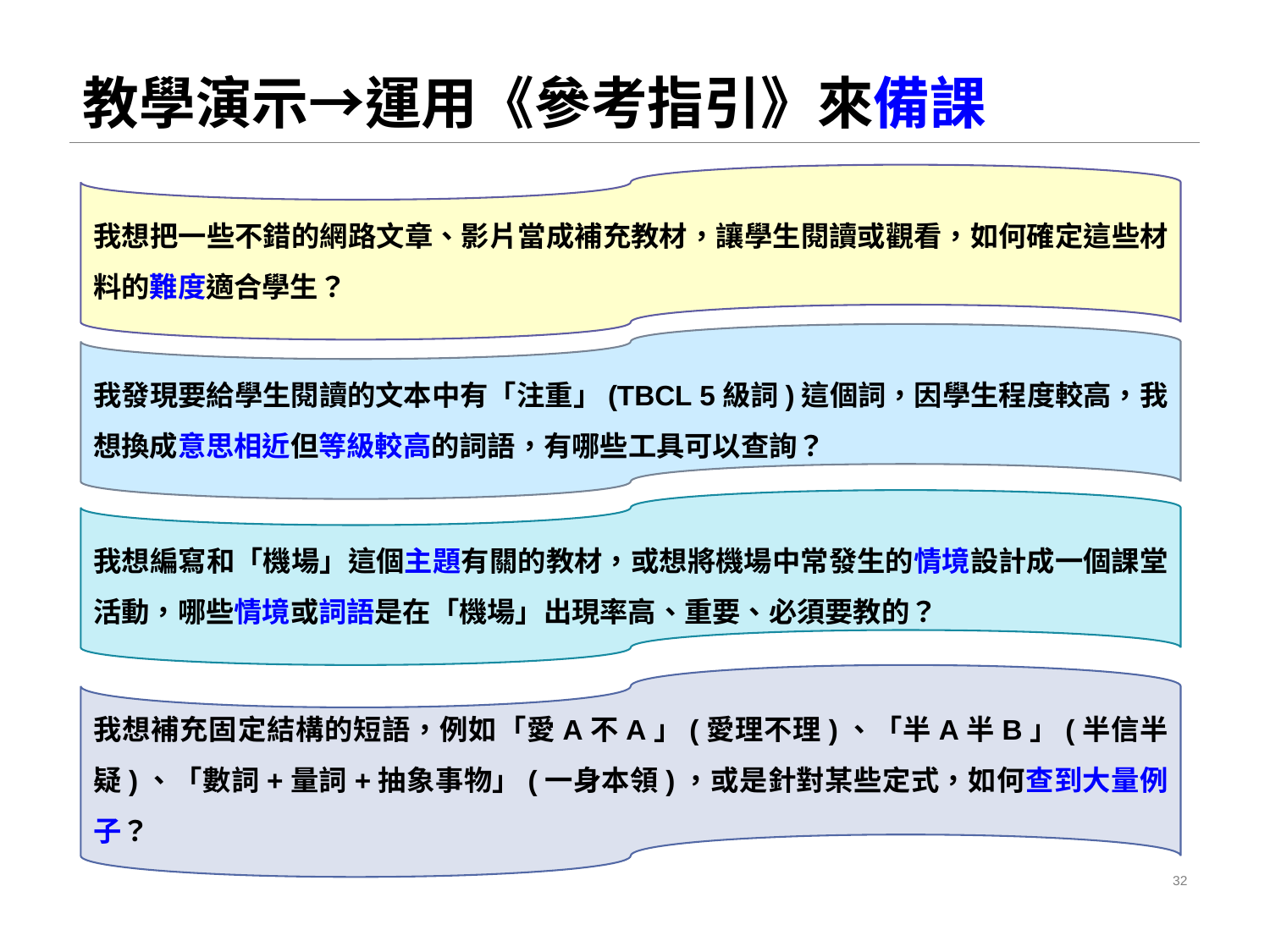

# 教學演示→運用《參考指引》來備課
我想把一些不錯的網路文章、影片當成補充教材，讓學生閱讀或觀看，如何確定這些材料的難度適合學生？
我發現要給學生閱讀的文本中有「注重」(TBCL 5級詞)這個詞，因學生程度較高，我想換成意思相近但等級較高的詞語，有哪些工具可以查詢？
我想編寫和「機場」這個主題有關的教材，或想將機場中常發生的情境設計成一個課堂活動，哪些情境或詞語是在「機場」出現率高、重要、必須要教的？
我想補充固定結構的短語，例如「愛A不A」(愛理不理)、「半A半B」(半信半疑)、「數詞+量詞+抽象事物」(一身本領)，或是針對某些定式，如何查到大量例子？
32